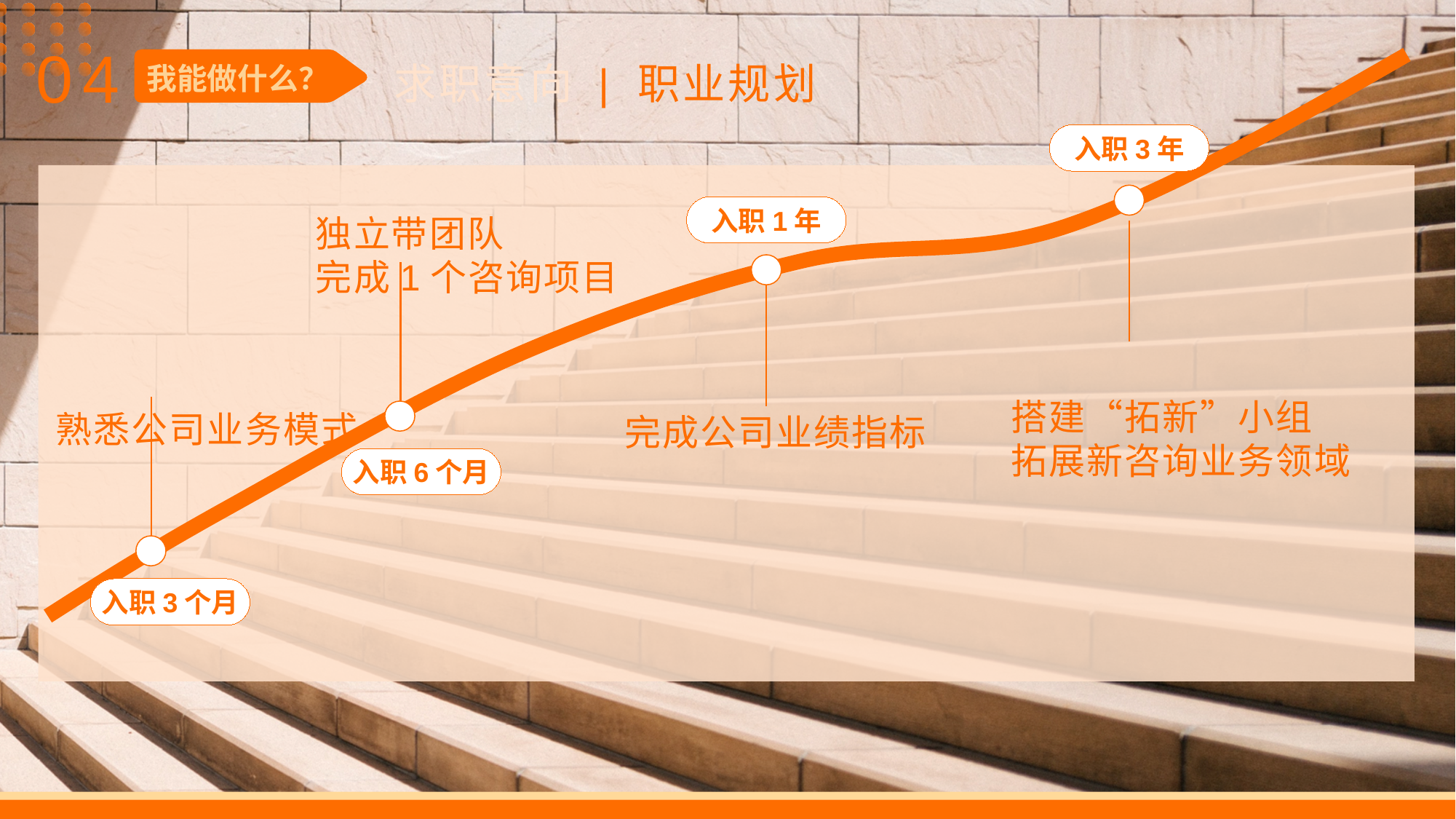

04
求职意向 | 职业规划
我能做什么？

入职3年

入职1年
独立带团队
完成1个咨询项目

入职6个月

搭建“拓新”小组
拓展新咨询业务领域

熟悉公司业务模式
完成公司业绩指标
入职3个月